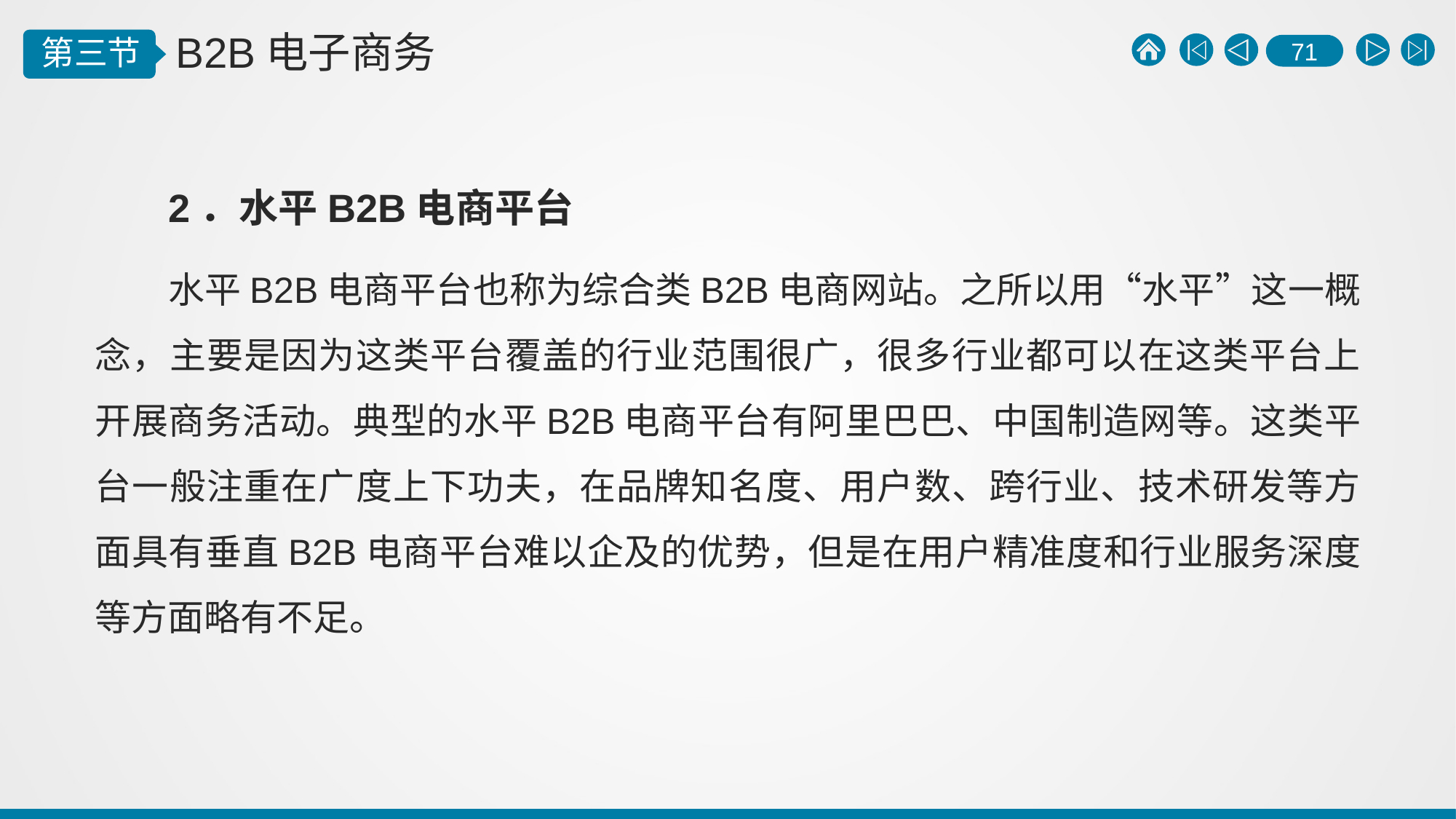

2．水平B2B电商平台
水平B2B电商平台也称为综合类B2B电商网站。之所以用“水平”这一概念，主要是因为这类平台覆盖的行业范围很广，很多行业都可以在这类平台上开展商务活动。典型的水平B2B电商平台有阿里巴巴、中国制造网等。这类平台一般注重在广度上下功夫，在品牌知名度、用户数、跨行业、技术研发等方面具有垂直B2B电商平台难以企及的优势，但是在用户精准度和行业服务深度等方面略有不足。